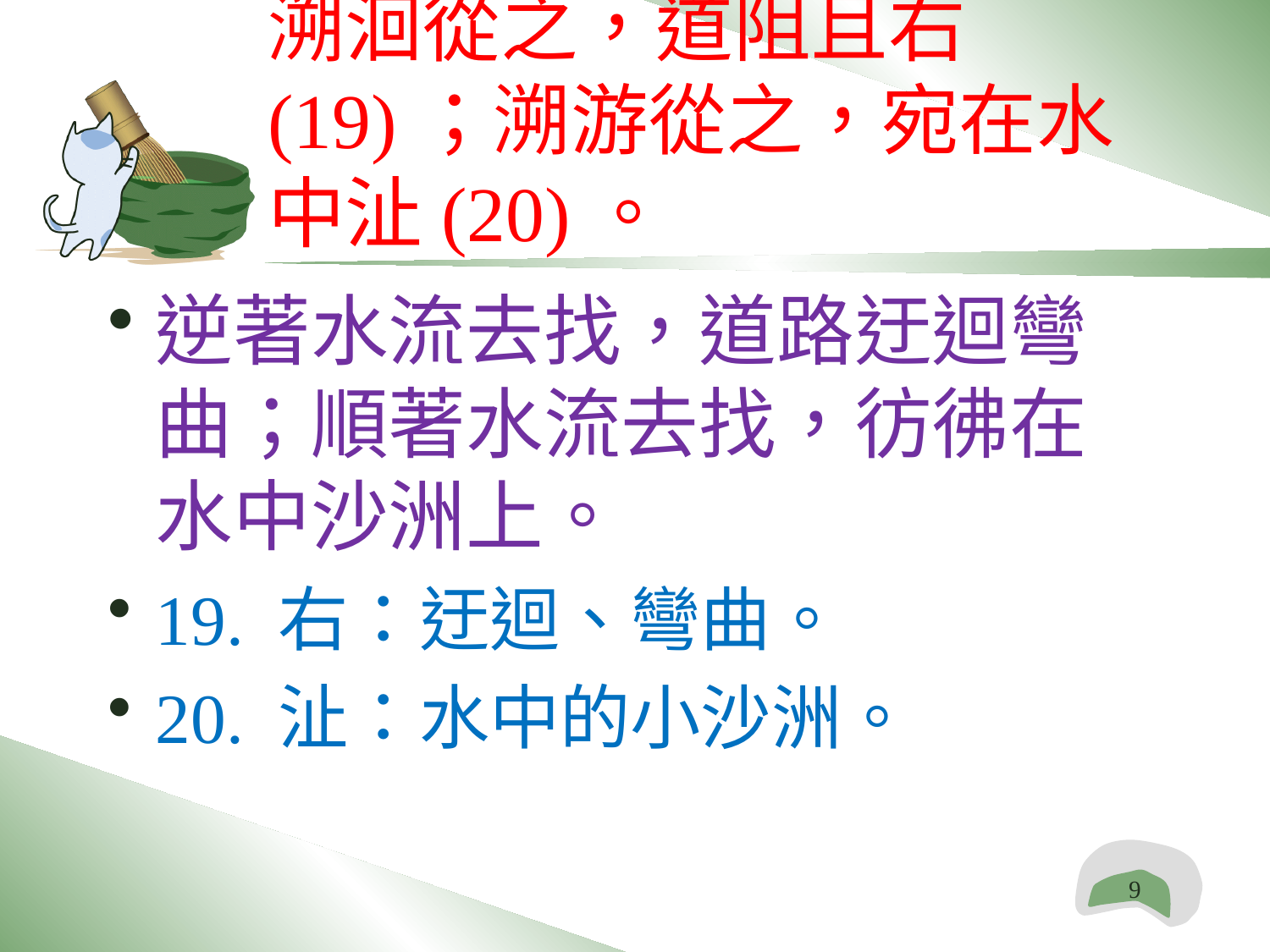

# 溯洄從之，道阻且右(19)；溯游從之，宛在水中沚(20)。
逆著水流去找，道路迂迴彎曲；順著水流去找，彷彿在水中沙洲上。
19. 右：迂迴、彎曲。
20. 沚：水中的小沙洲。

9